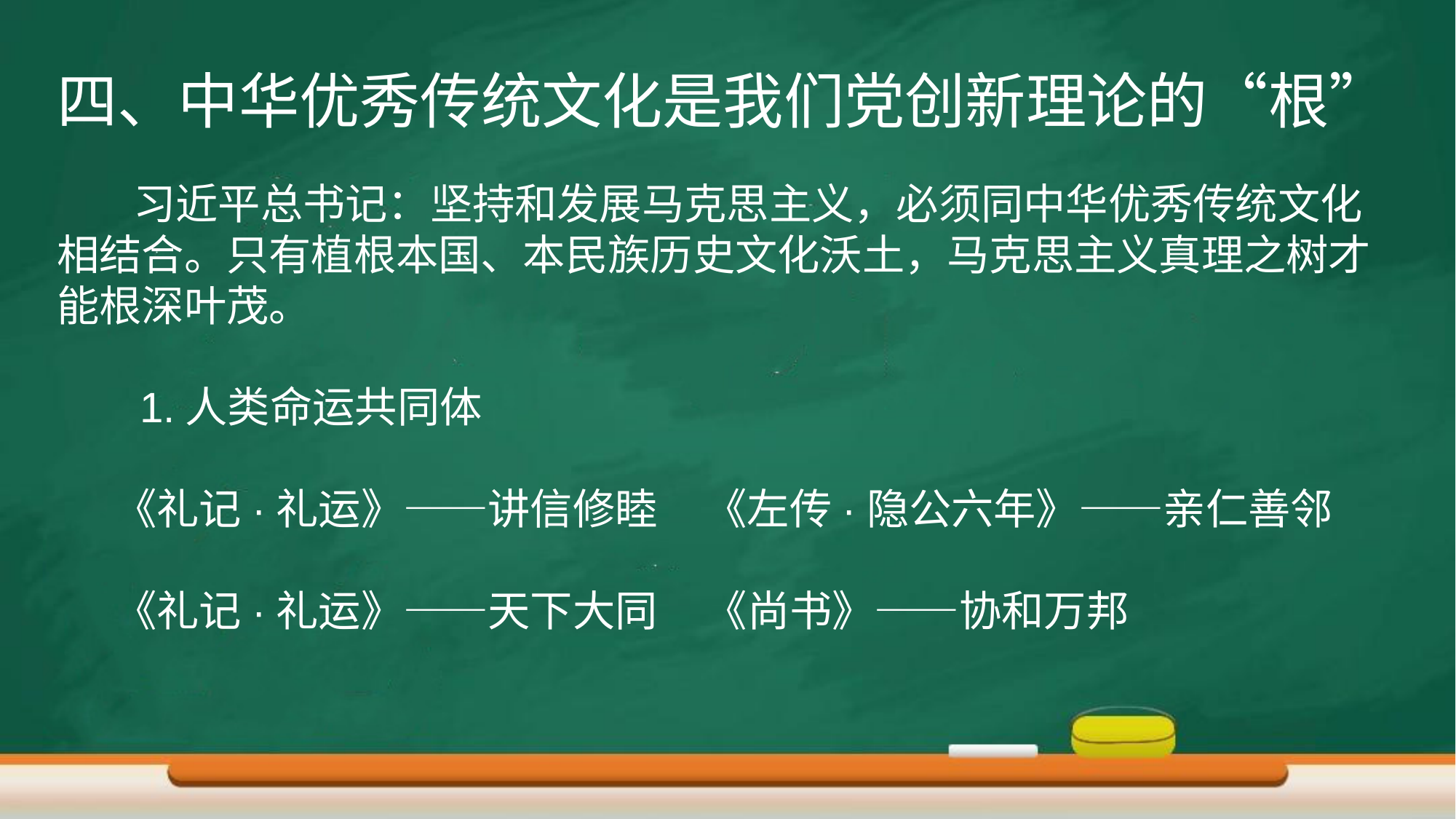

# 四、中华优秀传统文化是我们党创新理论的“根”
       习近平总书记：坚持和发展马克思主义，必须同中华优秀传统文化相结合。只有植根本国、本民族历史文化沃土，马克思主义真理之树才能根深叶茂。

       1.人类命运共同体

     《礼记·礼运》——讲信修睦     《左传·隐公六年》——亲仁善邻

     《礼记·礼运》——天下大同     《尚书》——协和万邦